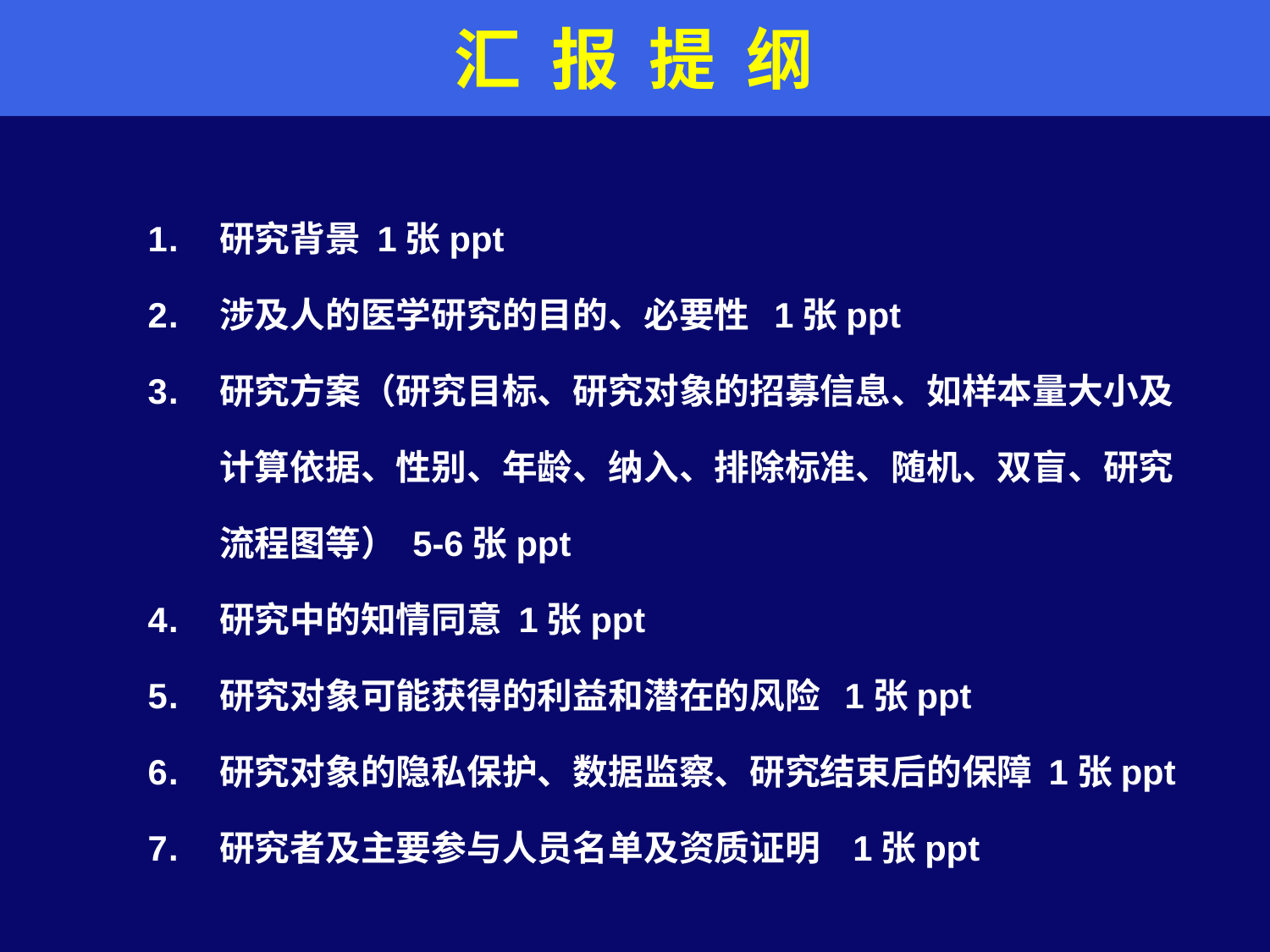

汇  报  提  纲
研究背景 1张ppt
涉及人的医学研究的目的、必要性  1张ppt
研究方案（研究目标、研究对象的招募信息、如样本量大小及计算依据、性别、年龄、纳入、排除标准、随机、双盲、研究流程图等） 5-6张ppt
研究中的知情同意 1张ppt
研究对象可能获得的利益和潜在的风险  1张ppt
研究对象的隐私保护、数据监察、研究结束后的保障 1张ppt
研究者及主要参与人员名单及资质证明   1张ppt